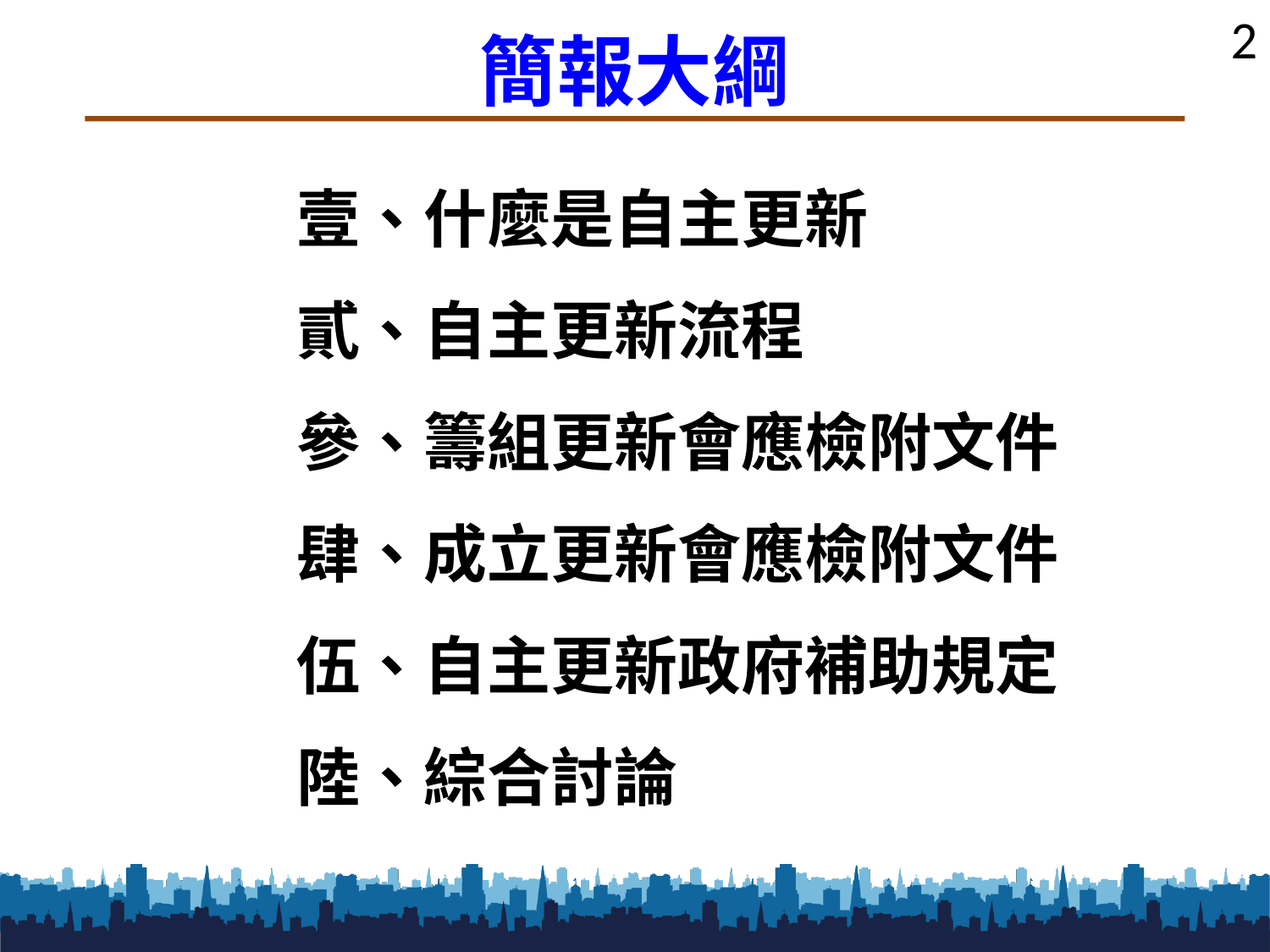

簡報大綱
      壹、什麼是自主更新
      貳、自主更新流程
      參、籌組更新會應檢附文件
      肆、成立更新會應檢附文件
      伍、自主更新政府補助規定
      陸、綜合討論